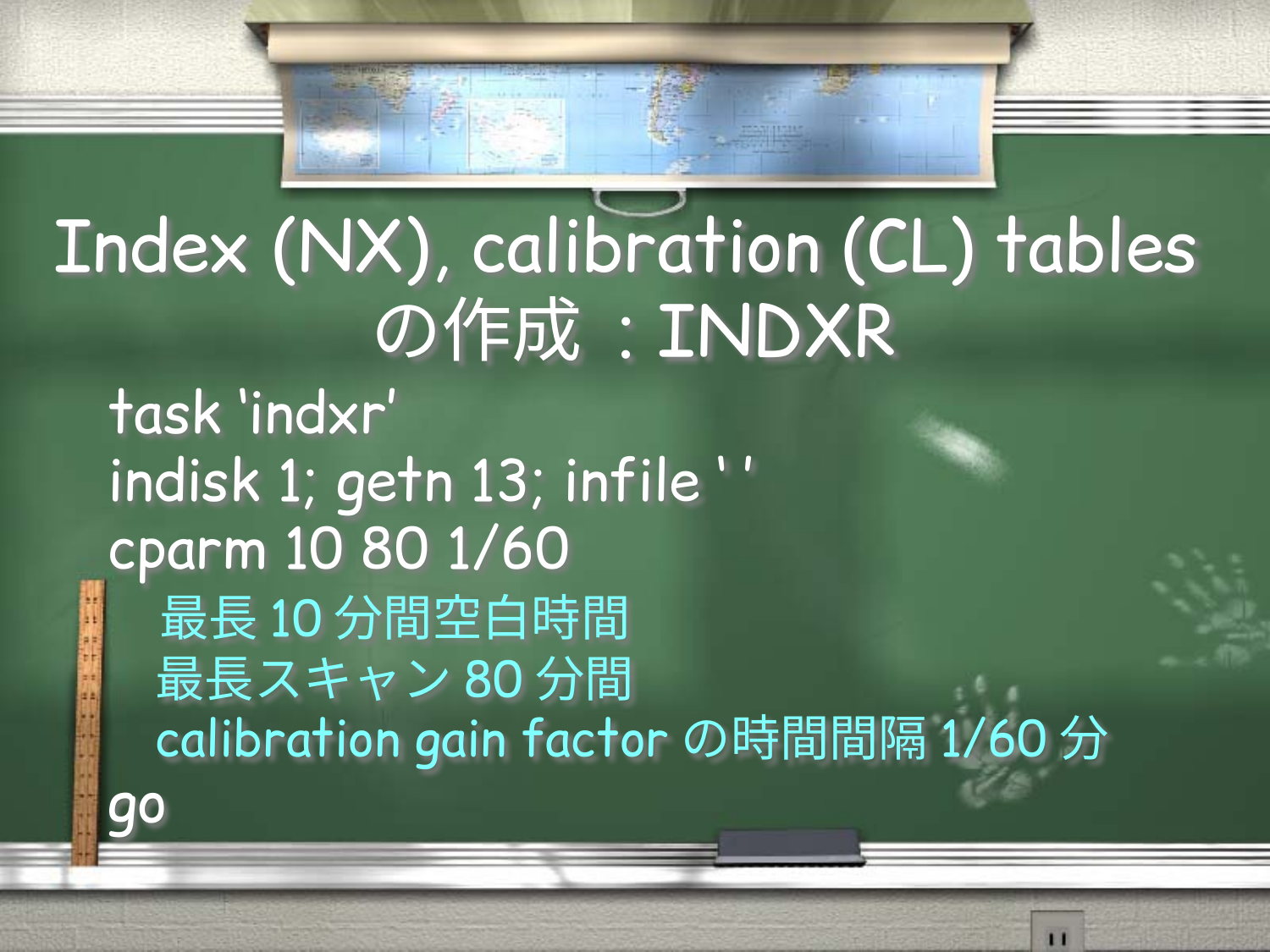

# Index (NX), calibration (CL) tablesの作成 : INDXR
task ‘indxr’
indisk 1; getn 13; infile ‘ ’
cparm 10 80 1/60
   最長10分間空白時間
	最長スキャン80分間
	calibration gain factorの時間間隔1/60分
go